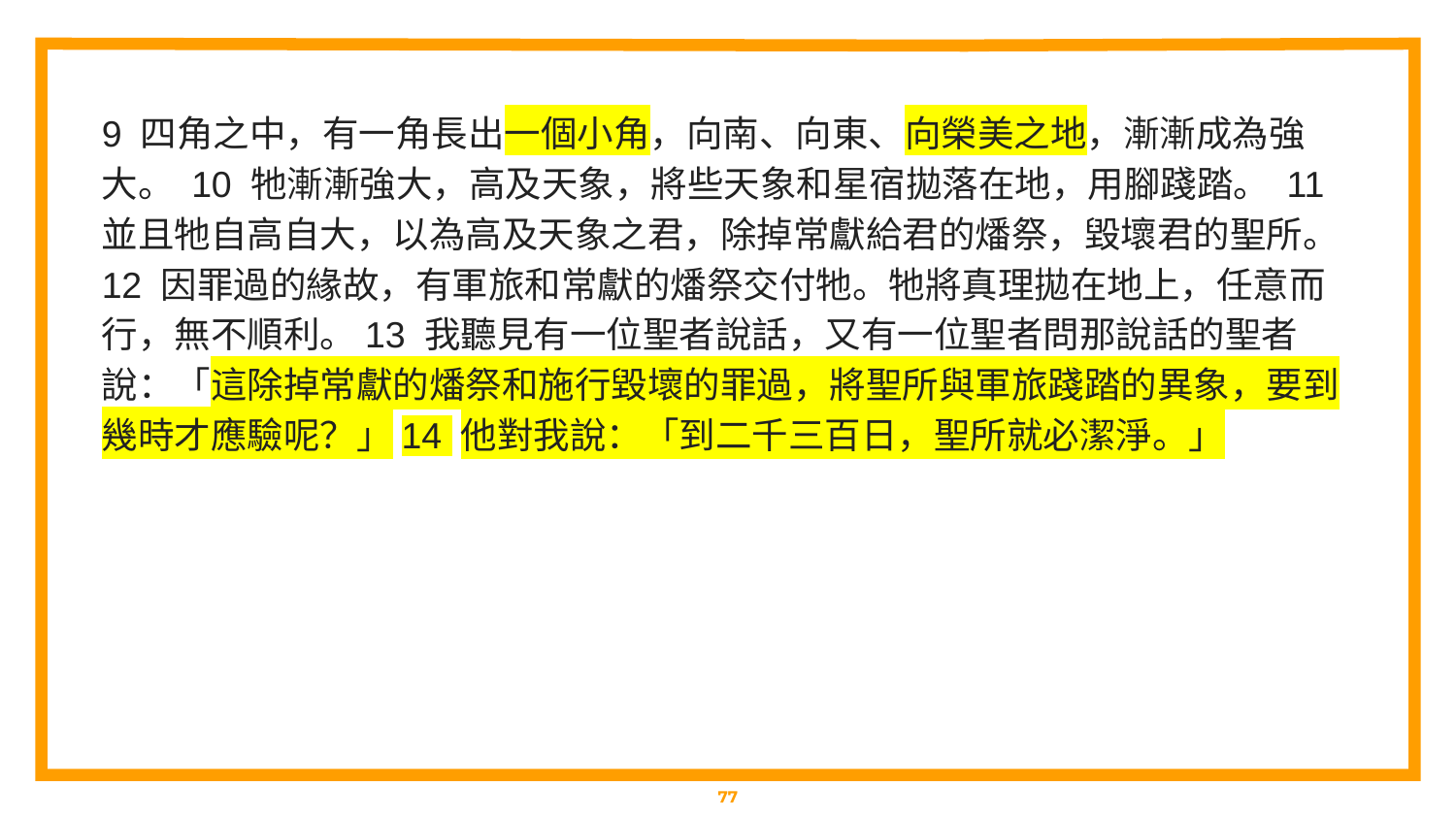

9 四角之中，有一角長出一個小角，向南、向東、向榮美之地，漸漸成為強大。 10 牠漸漸強大，高及天象，將些天象和星宿拋落在地，用腳踐踏。 11 並且牠自高自大，以為高及天象之君，除掉常獻給君的燔祭，毀壞君的聖所。 12 因罪過的緣故，有軍旅和常獻的燔祭交付牠。牠將真理拋在地上，任意而行，無不順利。13 我聽見有一位聖者說話，又有一位聖者問那說話的聖者說：「這除掉常獻的燔祭和施行毀壞的罪過，將聖所與軍旅踐踏的異象，要到幾時才應驗呢？」14 他對我說：「到二千三百日，聖所就必潔淨。」
77